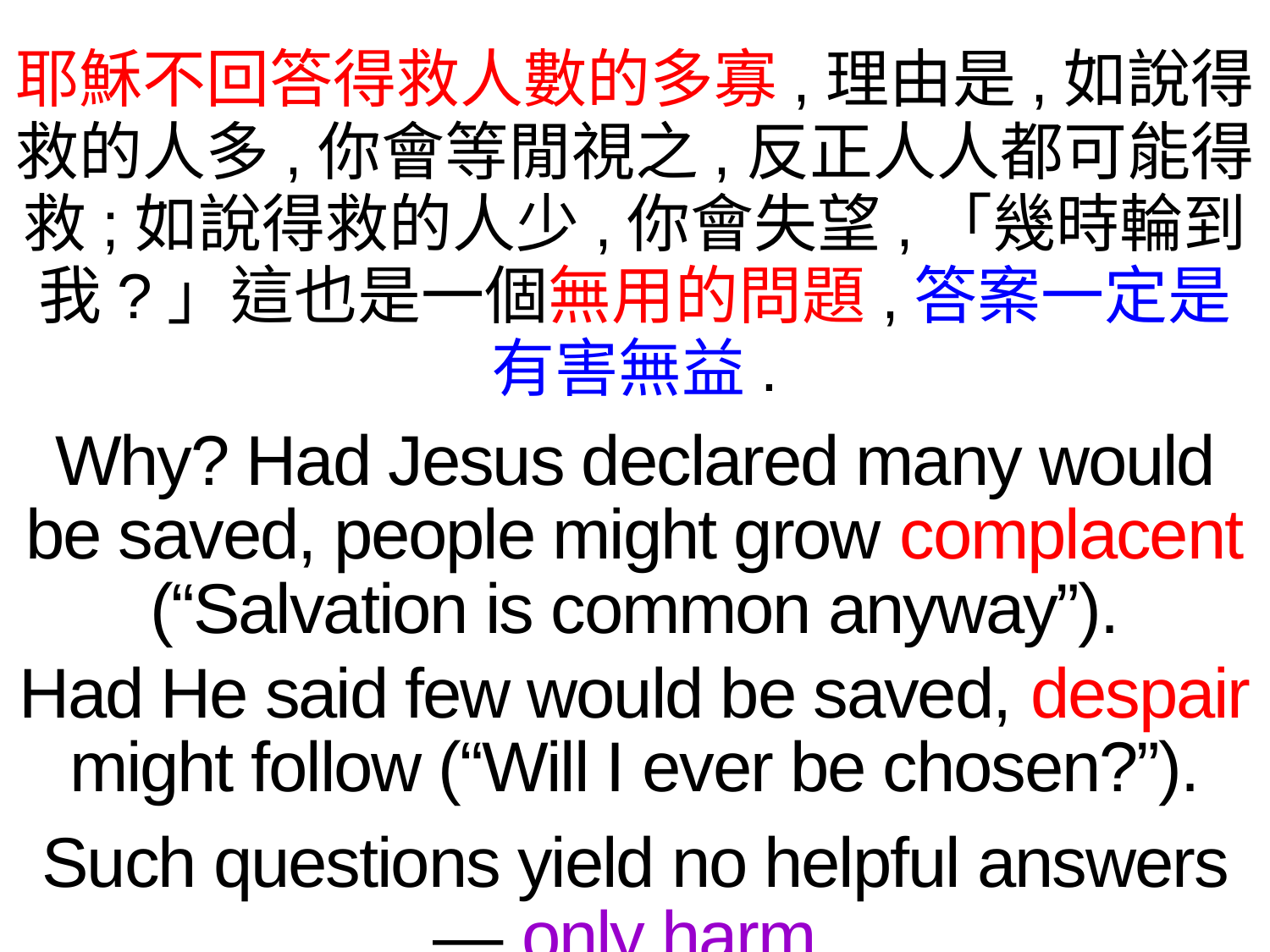

耶穌不回答得救人數的多寡,理由是,如說得救的人多,你會等閒視之,反正人人都可能得救;如說得救的人少,你會失望,「幾時輪到我?」這也是一個無用的問題,答案一定是有害無益.
Why? Had Jesus declared many would be saved, people might grow complacent (“Salvation is common anyway”).
Had He said few would be saved, despair might follow (“Will I ever be chosen?”).
Such questions yield no helpful answers — only harm.